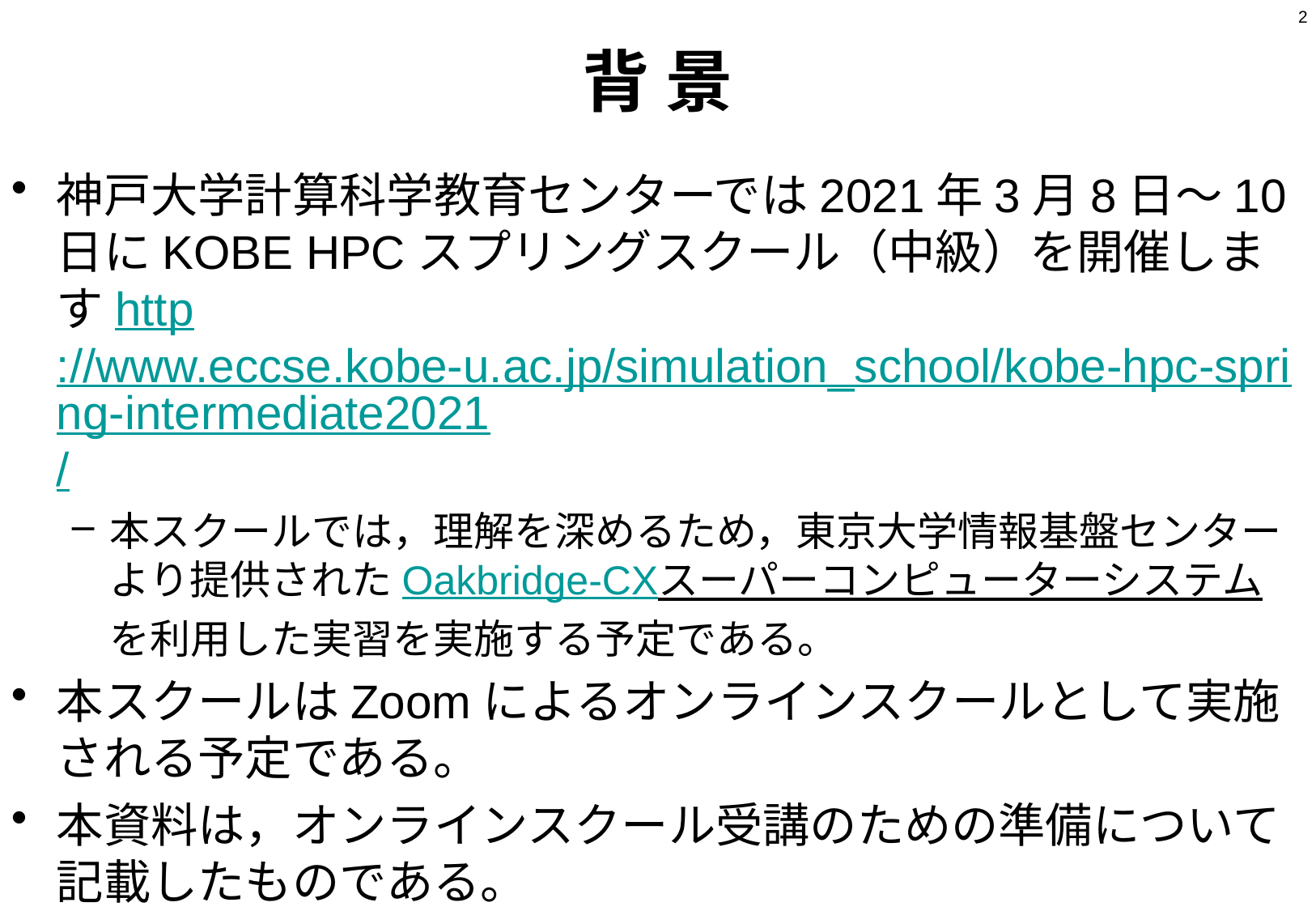

2
# 背 景
神戸大学計算科学教育センターでは2021年3月8日～10日にKOBE HPCスプリングスクール（中級）を開催しますhttp://www.eccse.kobe-u.ac.jp/simulation_school/kobe-hpc-spring-intermediate2021/
本スクールでは，理解を深めるため，東京大学情報基盤センターより提供されたOakbridge-CXスーパーコンピューターシステムを利用した実習を実施する予定である。
本スクールはZoomによるオンラインスクールとして実施される予定である。
本資料は，オンラインスクール受講のための準備について記載したものである。